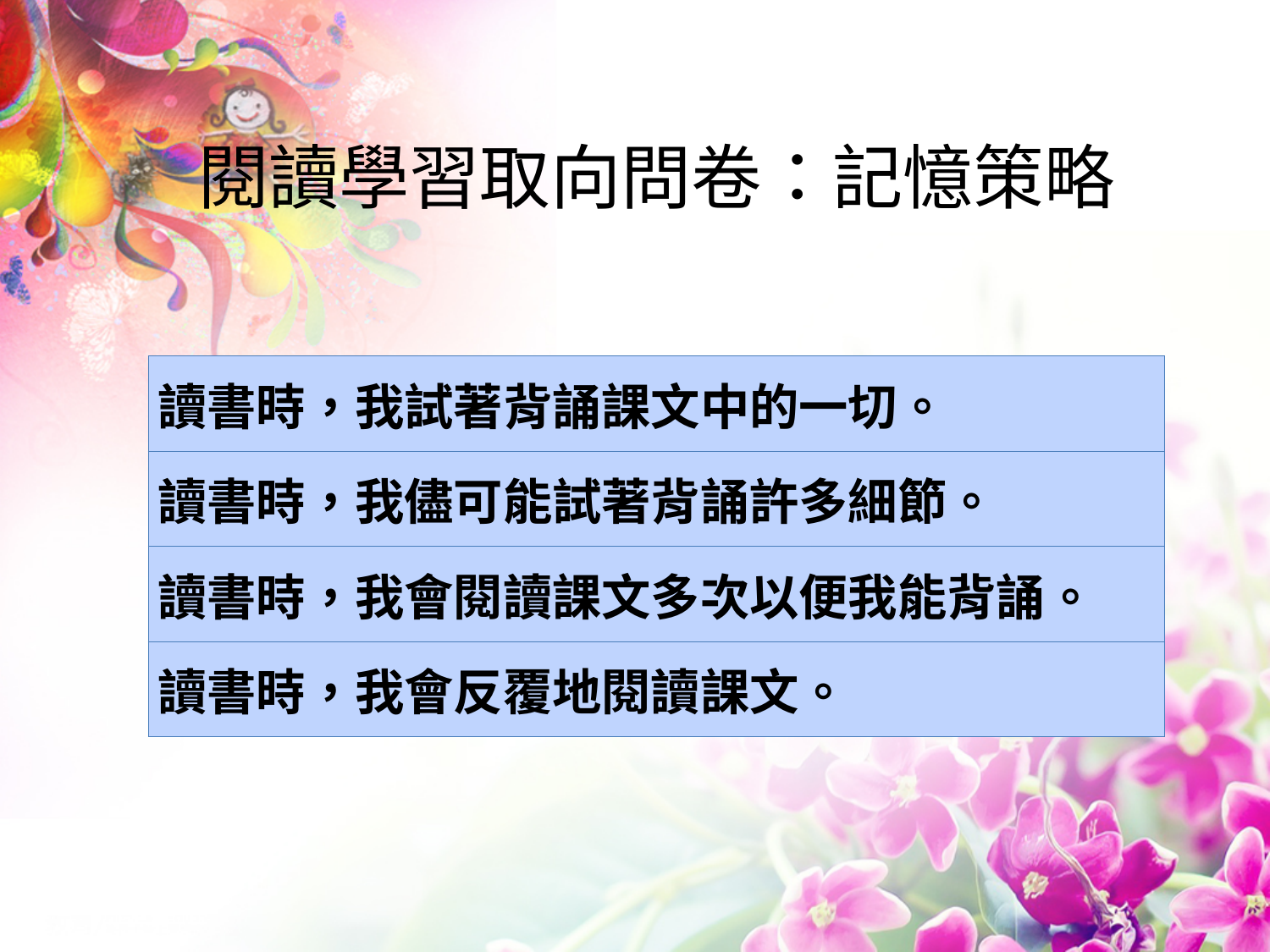

# 閱讀學習取向問卷：記憶策略
| 讀書時，我試著背誦課文中的一切。 |
| --- |
| 讀書時，我儘可能試著背誦許多細節。 |
| 讀書時，我會閱讀課文多次以便我能背誦。 |
| 讀書時，我會反覆地閱讀課文。 |